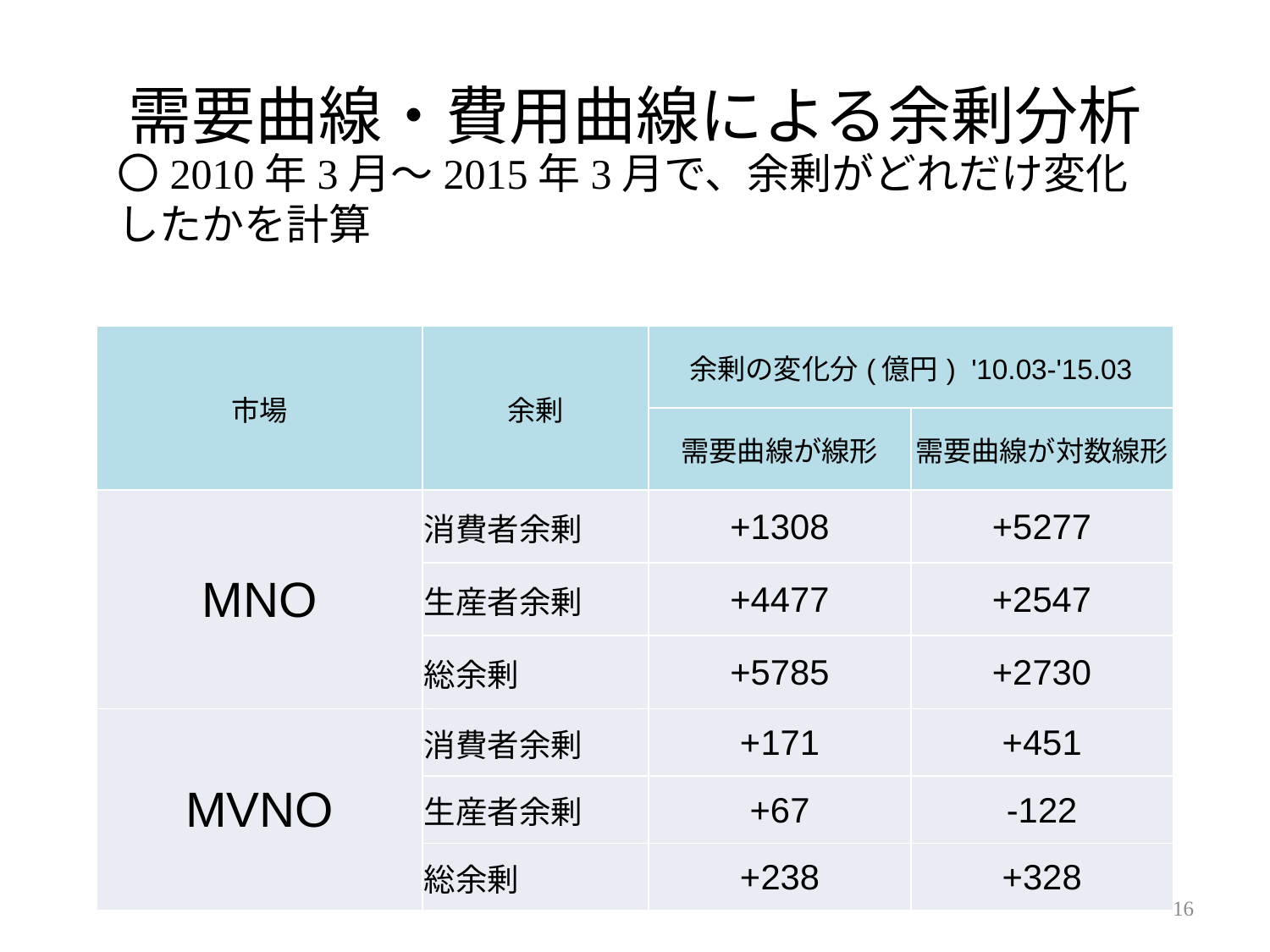

需要曲線・費用曲線による余剰分析
〇2010年3月～2015年3月で、余剰がどれだけ変化したかを計算
| 市場 | 余剰 | 余剰の変化分(億円) '10.03-'15.03 |  |
| --- | --- | --- | --- |
|  |  | 需要曲線が線形 | 需要曲線が対数線形 |
| MNO | 消費者余剰 | +1308 | +5277 |
|  | 生産者余剰 | +4477 | +2547 |
|  | 総余剰 | +5785 | +2730 |
| MVNO | 消費者余剰 | +171 | +451 |
|  | 生産者余剰 | +67 | -122 |
|  | 総余剰 | +238 | +328 |
16